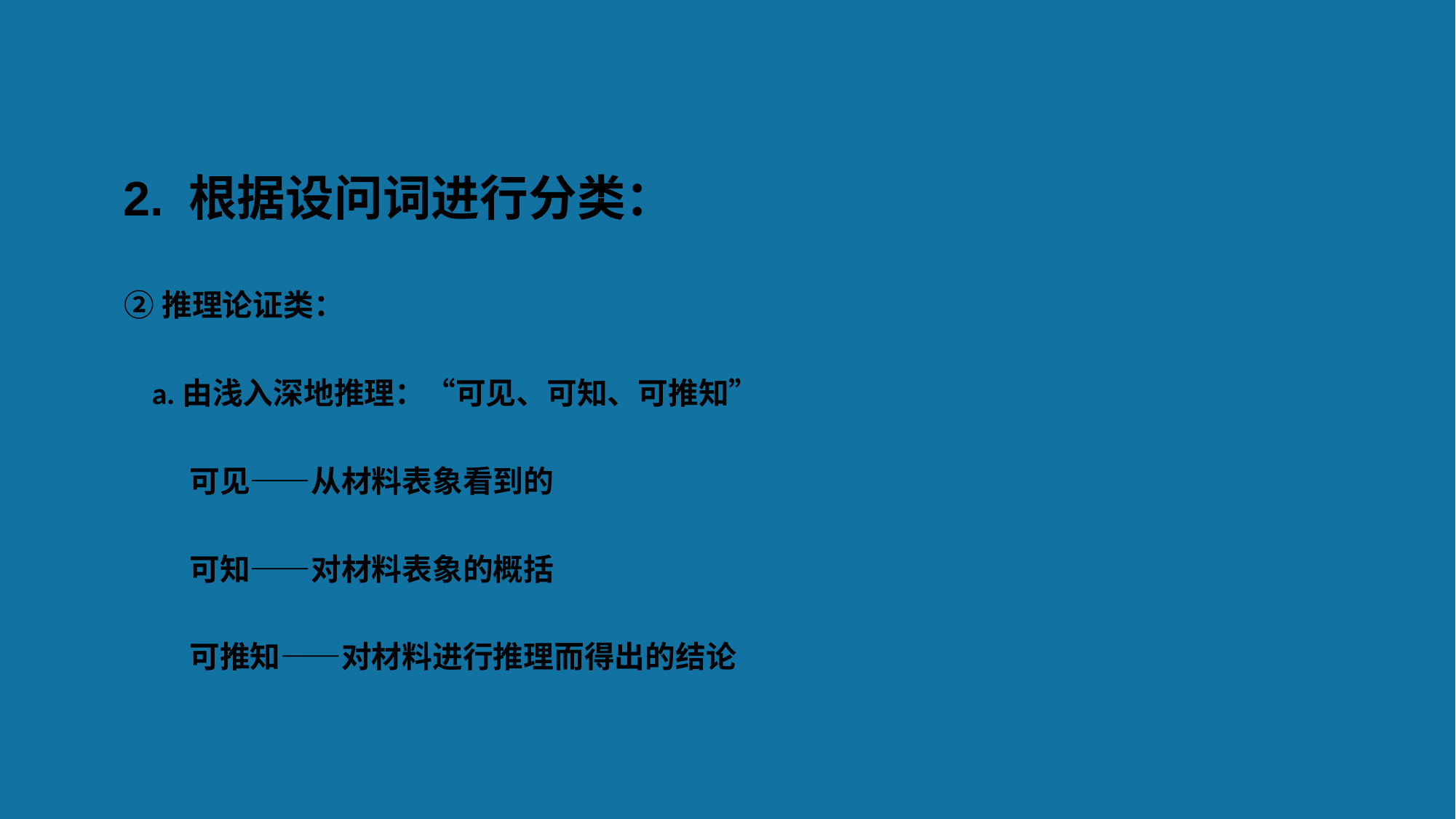

四、注重方法培养，提升解题能力
2. 根据设问词进行分类：
②推理论证类：
    a.由浅入深地推理：“可见、可知、可推知”
    可见——从材料表象看到的
    可知——对材料表象的概括
    可推知——对材料进行推理而得出的结论